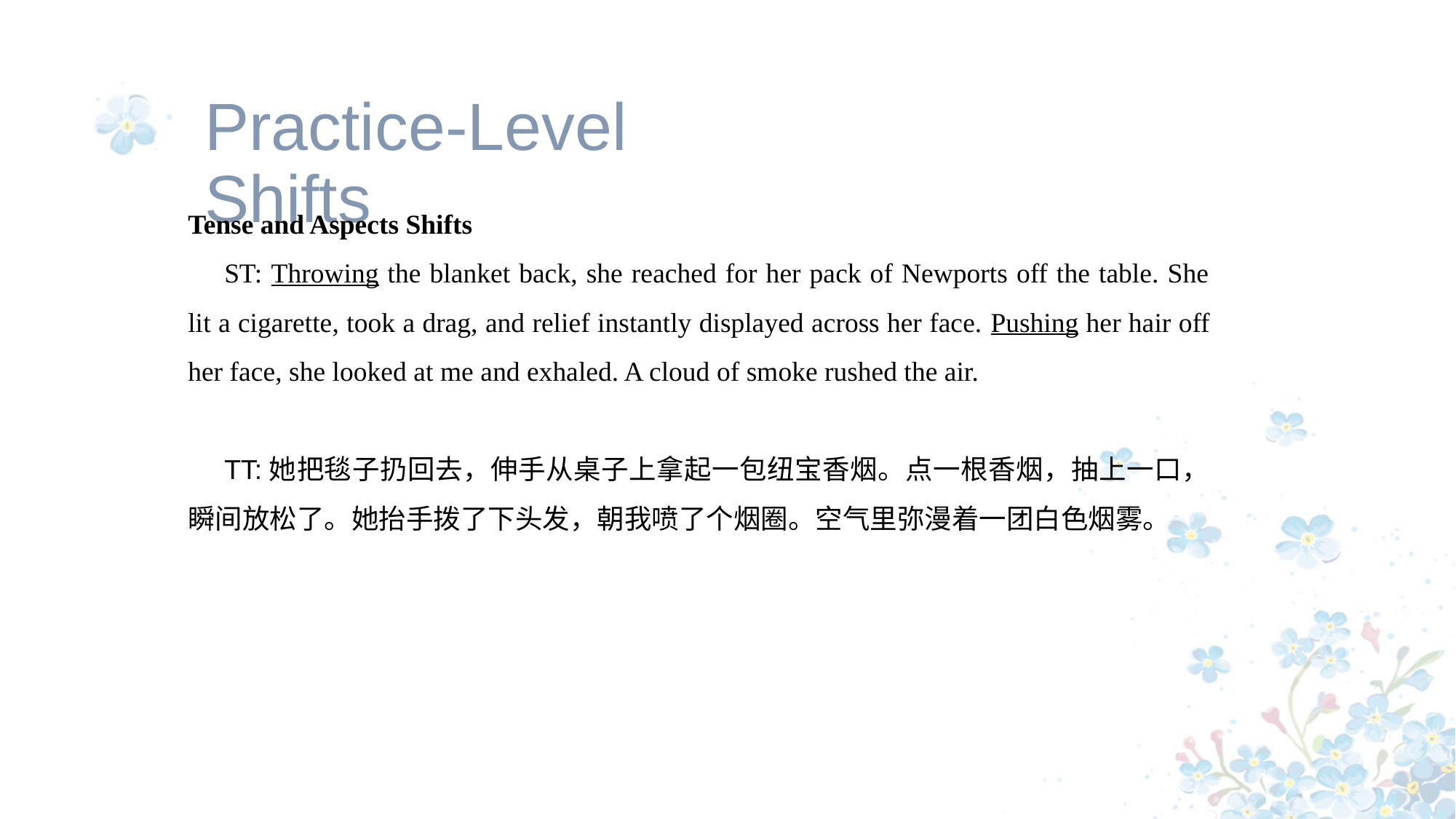

Practice-Level Shifts
Tense and Aspects Shifts
ST: Throwing the blanket back, she reached for her pack of Newports off the table. She lit a cigarette, took a drag, and relief instantly displayed across her face. Pushing her hair off her face, she looked at me and exhaled. A cloud of smoke rushed the air.

TT:她把毯子扔回去，伸手从桌子上拿起一包纽宝香烟。点一根香烟，抽上一口，瞬间放松了。她抬手拨了下头发，朝我喷了个烟圈。空气里弥漫着一团白色烟雾。